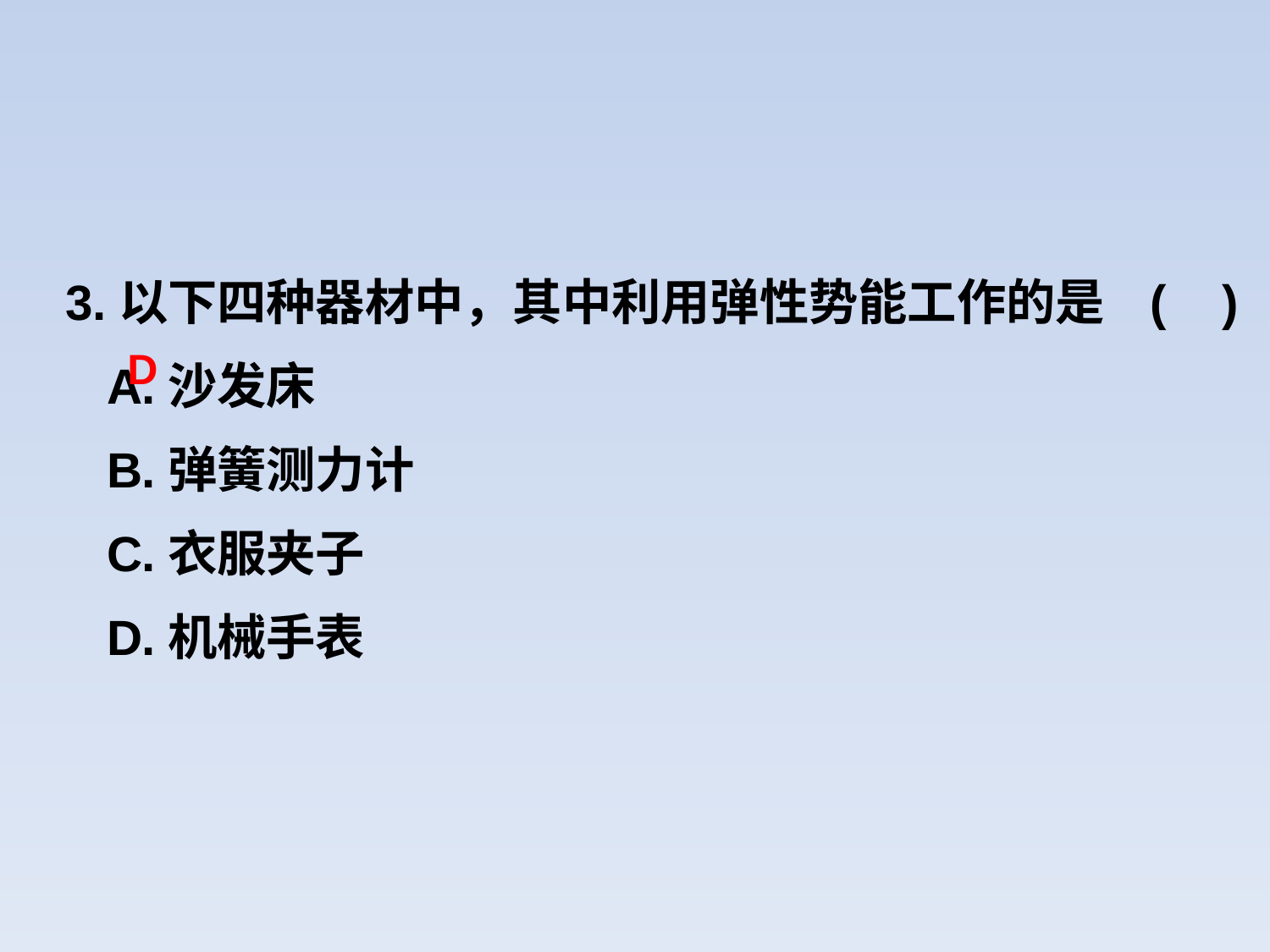

3.以下四种器材中，其中利用弹性势能工作的是   (    )
   A.沙发床
   B.弹簧测力计
   C.衣服夹子
   D.机械手表
D